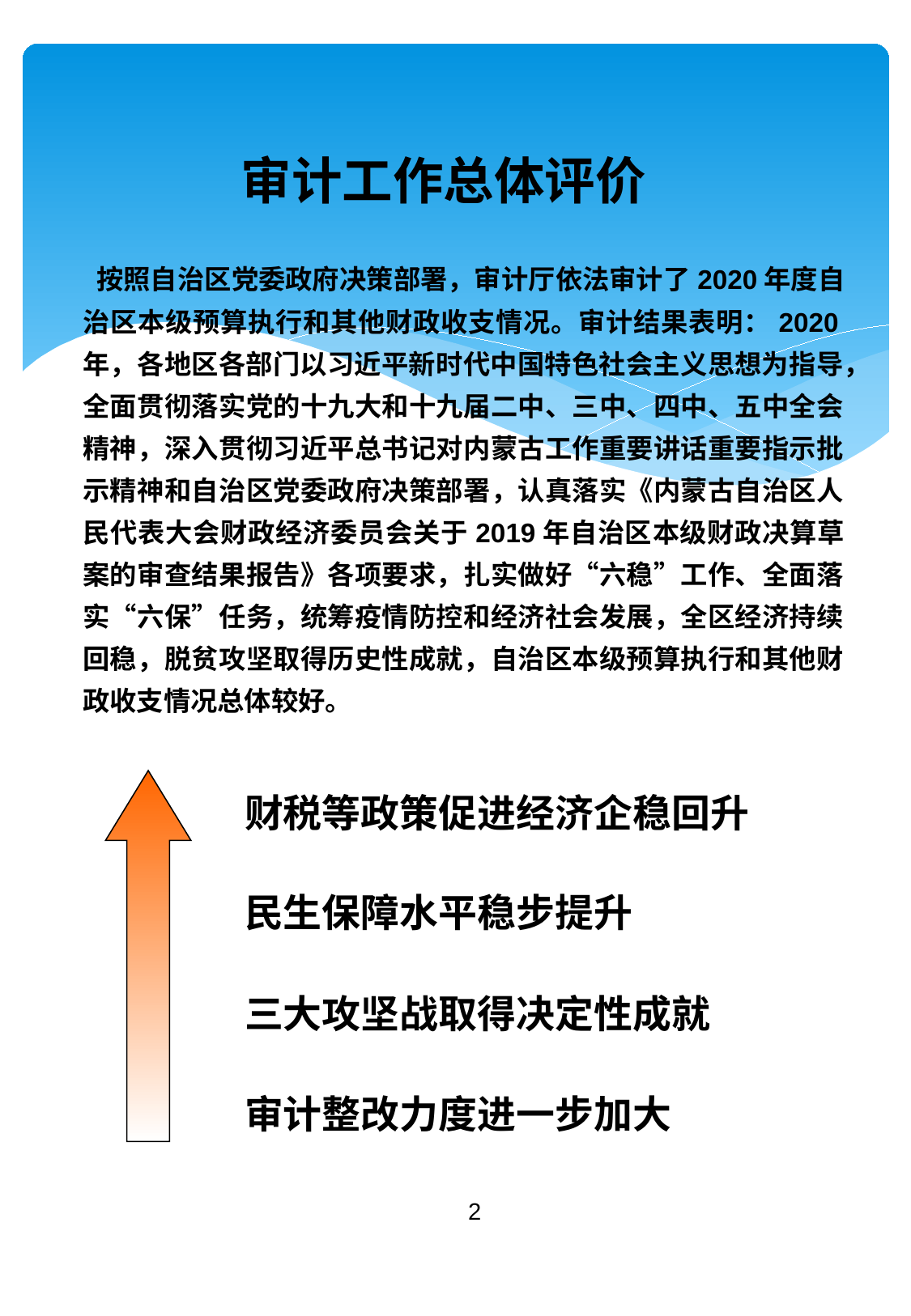

审计工作总体评价
       按照自治区党委政府决策部署，审计厅依法审计了2020年度自治区本级预算执行和其他财政收支情况。审计结果表明：2020年，各地区各部门以习近平新时代中国特色社会主义思想为指导，全面贯彻落实党的十九大和十九届二中、三中、四中、五中全会精神，深入贯彻习近平总书记对内蒙古工作重要讲话重要指示批示精神和自治区党委政府决策部署，认真落实《内蒙古自治区人民代表大会财政经济委员会关于2019年自治区本级财政决算草案的审查结果报告》各项要求，扎实做好“六稳”工作、全面落实“六保”任务，统筹疫情防控和经济社会发展，全区经济持续回稳，脱贫攻坚取得历史性成就，自治区本级预算执行和其他财政收支情况总体较好。

财税等政策促进经济企稳回升
民生保障水平稳步提升
三大攻坚战取得决定性成就
审计整改力度进一步加大
2